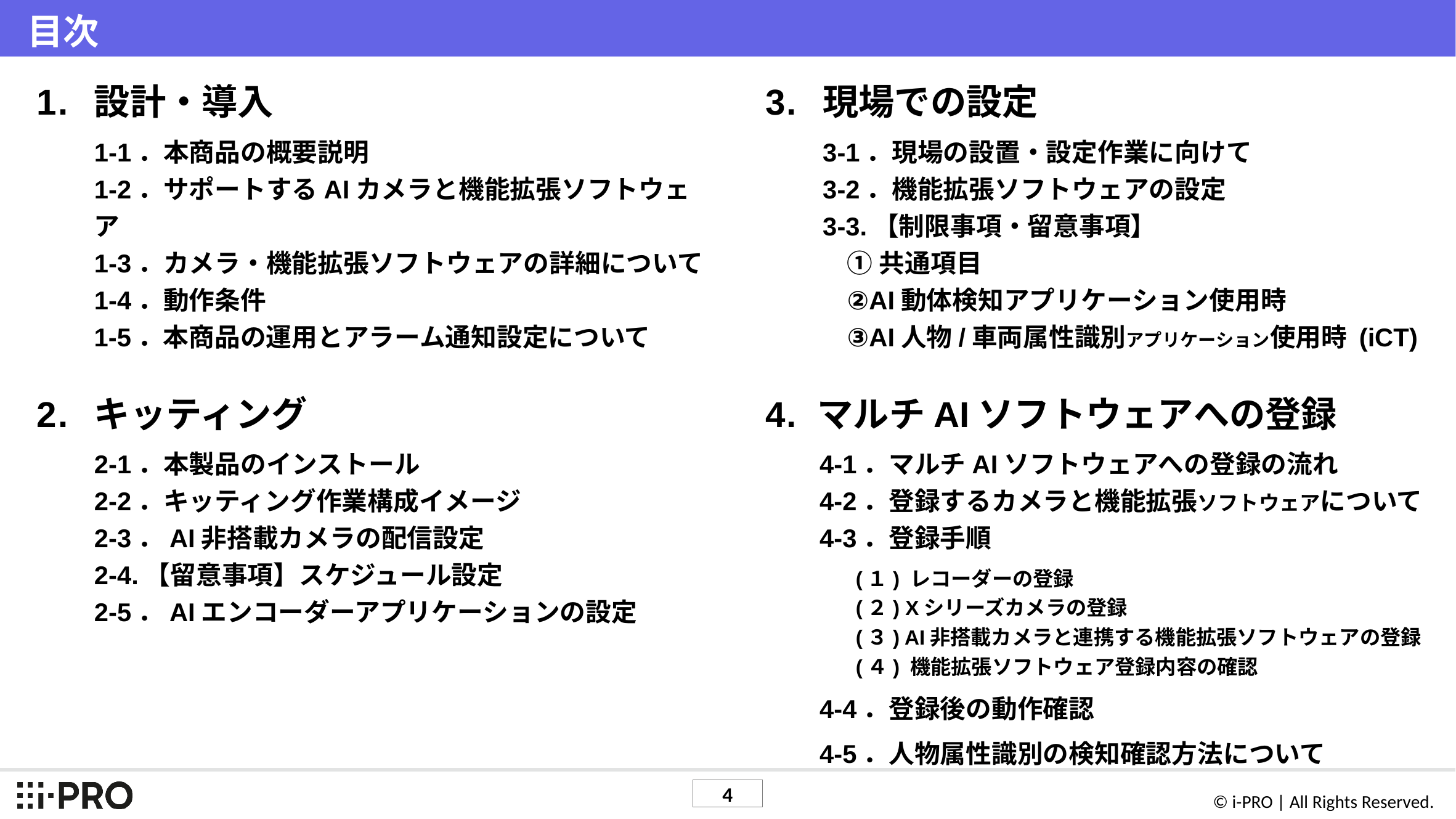

# 目次
現場での設定
3-1．現場の設置・設定作業に向けて
3-2．機能拡張ソフトウェアの設定
3-3.【制限事項・留意事項】
①共通項目
②AI動体検知アプリケーション使用時
③AI人物/車両属性識別アプリケーション使用時 (iCT)
マルチAIソフトウェアへの登録
4-1．マルチAIソフトウェアへの登録の流れ
4-2．登録するカメラと機能拡張ソフトウェアについて
4-3．登録手順
(１) レコーダーの登録
(２) Xシリーズカメラの登録
(３) AI非搭載カメラと連携する機能拡張ソフトウェアの登録
(４) 機能拡張ソフトウェア登録内容の確認
4-4．登録後の動作確認
4-5．人物属性識別の検知確認方法について

設計・導入
1-1．本商品の概要説明
1-2．サポートするAIカメラと機能拡張ソフトウェア
1-3．カメラ・機能拡張ソフトウェアの詳細について
1-4．動作条件
1-5．本商品の運用とアラーム通知設定について
キッティング
2-1．本製品のインストール
2-2．キッティング作業構成イメージ
2-3．AI非搭載カメラの配信設定
2-4.【留意事項】スケジュール設定
2-5．AIエンコーダーアプリケーションの設定